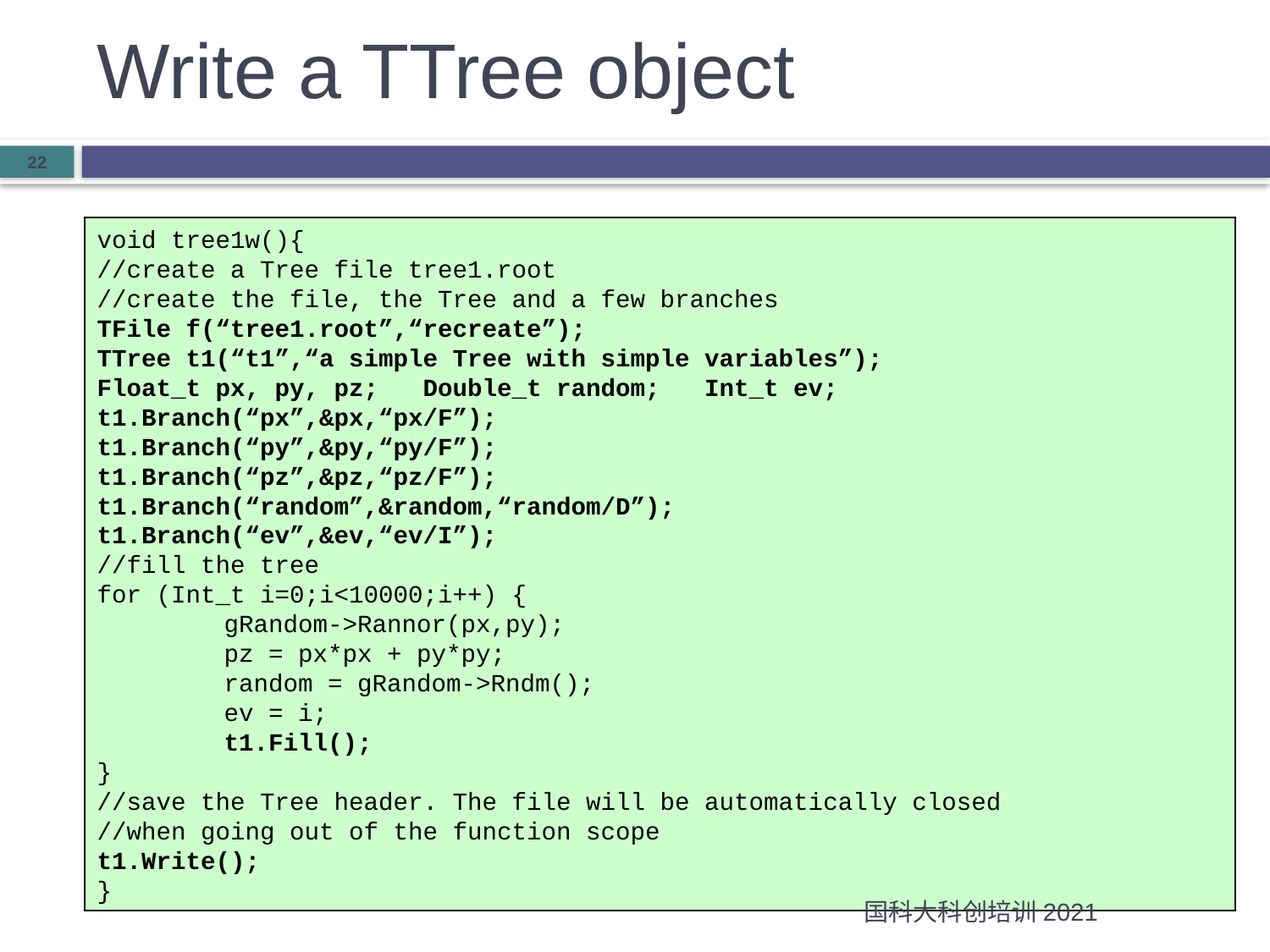

# Write a TTree object
void tree1w(){
//create a Tree file tree1.root
//create the file, the Tree and a few branches
TFile f(“tree1.root”,“recreate”);
TTree t1(“t1”,“a simple Tree with simple variables”);
Float_t px, py, pz;   Double_t random;   Int_t ev;   t1.Branch(“px”,&px,“px/F”);
t1.Branch(“py”,&py,“py/F”);
t1.Branch(“pz”,&pz,“pz/F”);
t1.Branch(“random”,&random,“random/D”);
t1.Branch(“ev”,&ev,“ev/I”);
//fill the tree
for (Int_t i=0;i<10000;i++) {
	gRandom->Rannor(px,py);
	pz = px*px + py*py;
	random = gRandom->Rndm();
	ev = i;
	t1.Fill();
}
//save the Tree header. The file will be automatically closed
//when going out of the function scope
t1.Write();
}
国科大科创培训2021
22